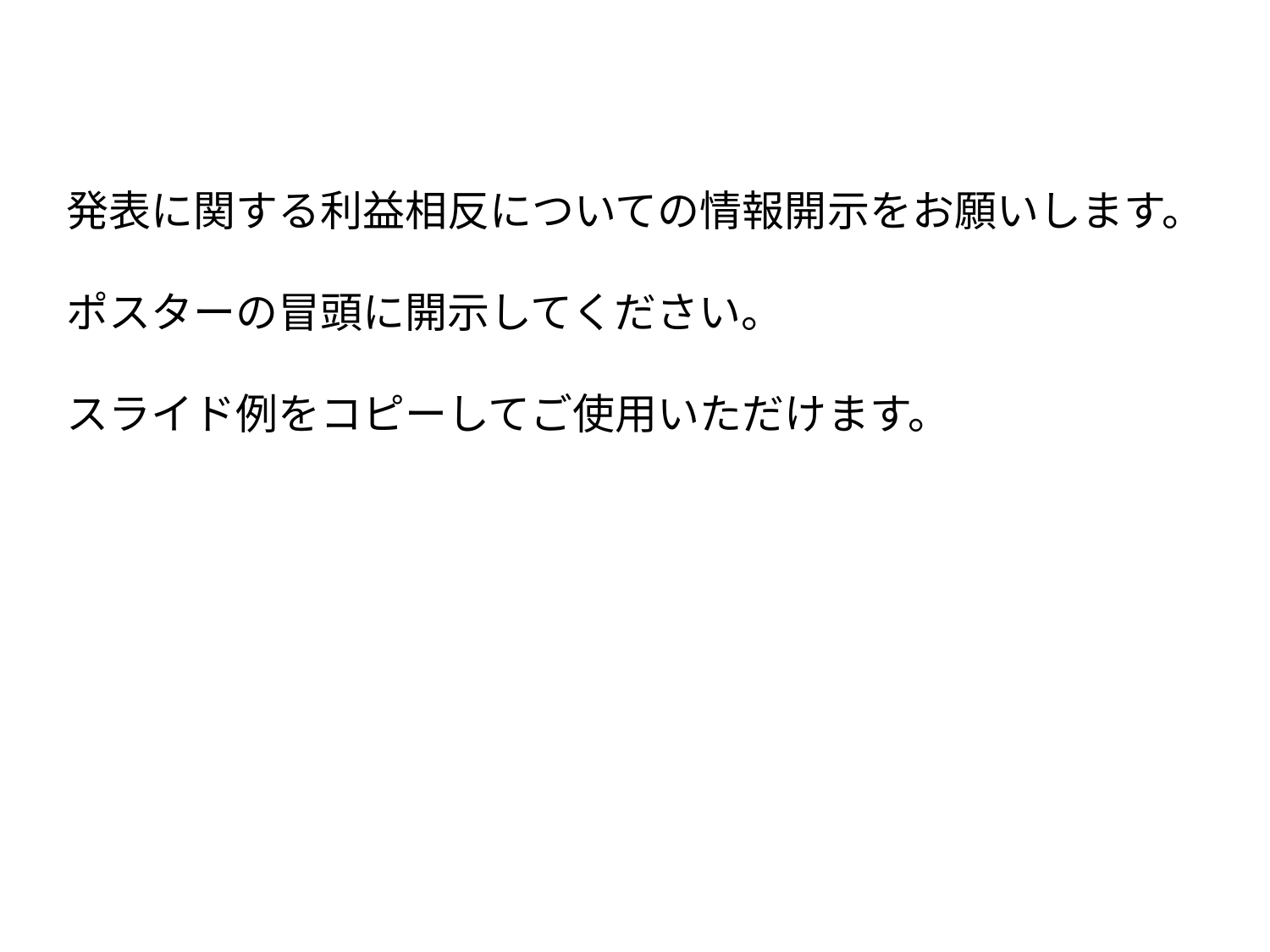

発表に関する利益相反についての情報開示をお願いします。

ポスターの冒頭に開示してください。

スライド例をコピーしてご使用いただけます。